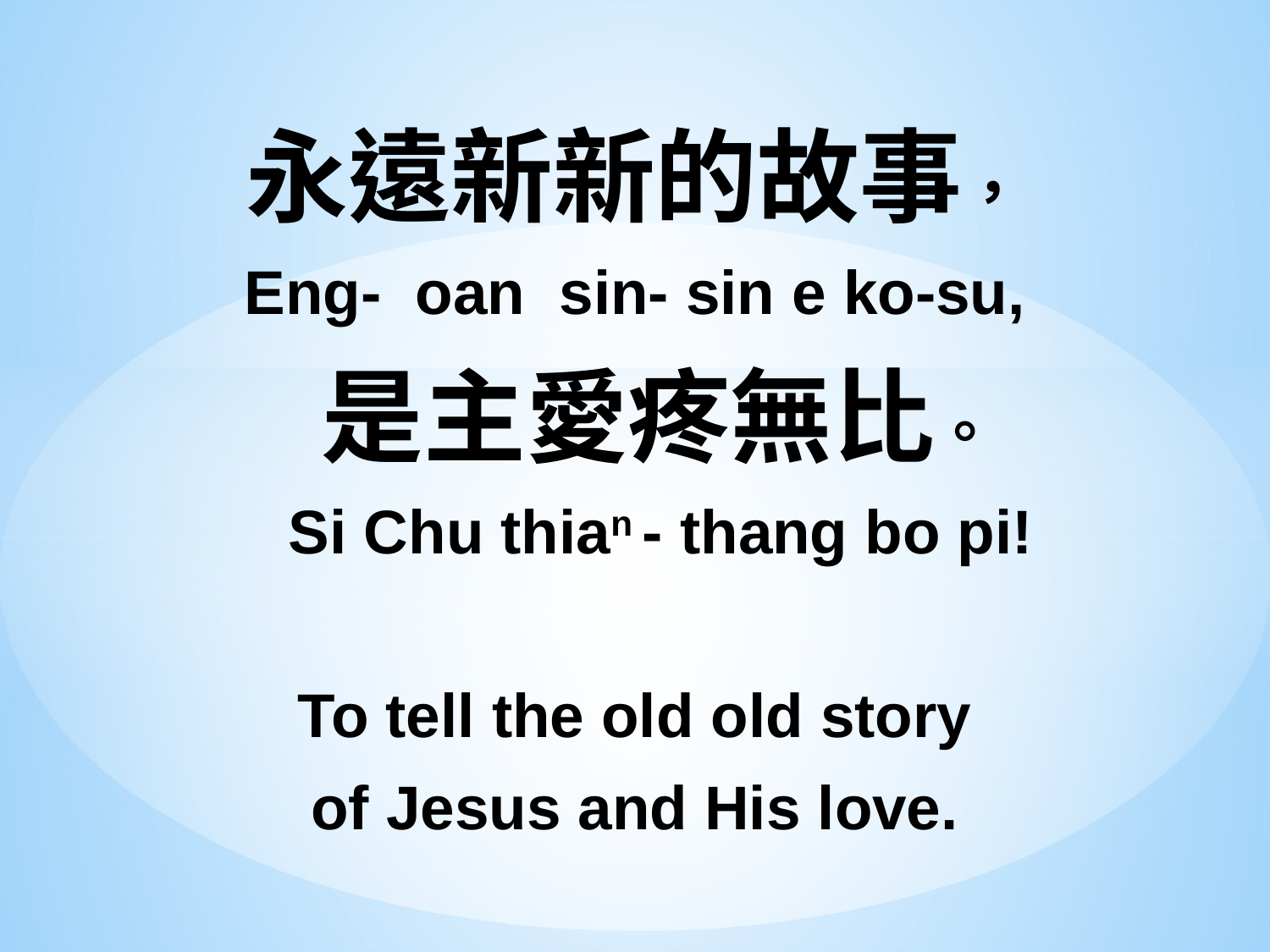

永遠新新的故事，
Eng-  oan  sin- sin e ko-su,
 是主愛疼無比。
   Si Chu thian - thang bo pi!

To tell the old old story
of Jesus and His love.